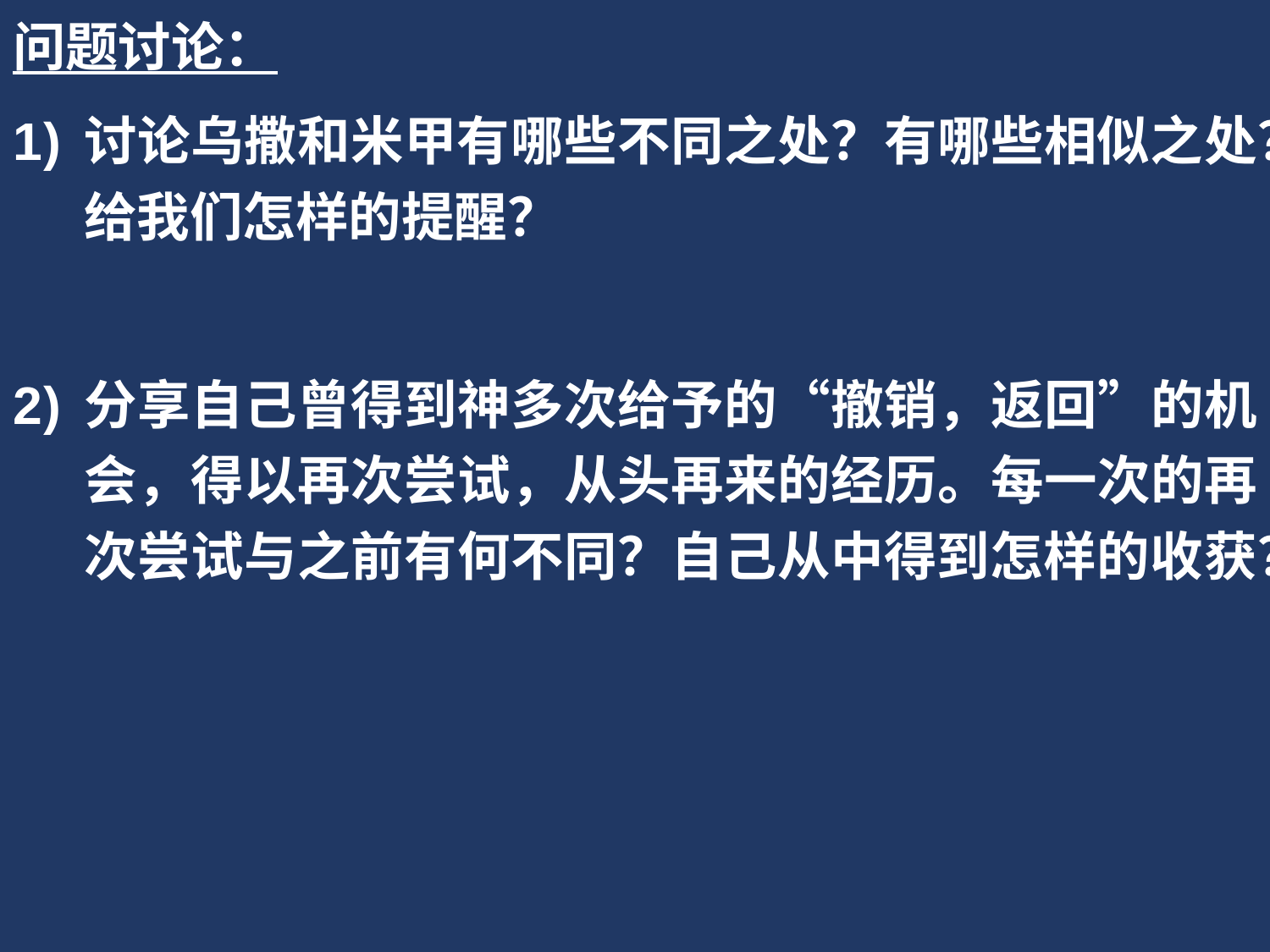

问题讨论：
讨论乌撒和米甲有哪些不同之处？有哪些相似之处？给我们怎样的提醒？

分享自己曾得到神多次给予的“撤销，返回”的机会，得以再次尝试，从头再来的经历。每一次的再次尝试与之前有何不同？自己从中得到怎样的收获？